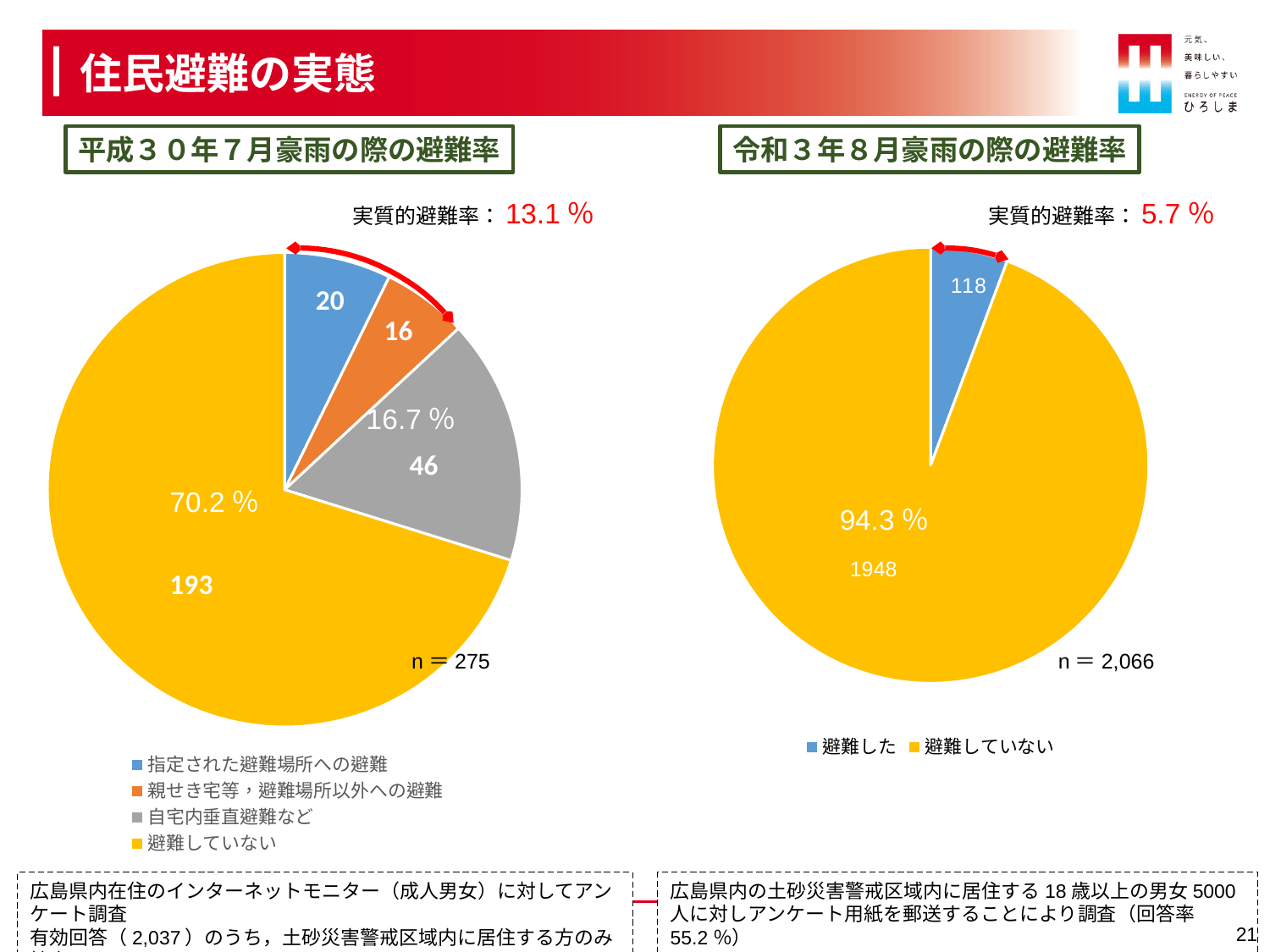

住民避難の実態
平成３０年７月豪雨の際の避難率
令和３年８月豪雨の際の避難率
実質的避難率：13.1％
実質的避難率：5.7％

### Chart

| Category |  |
|---|---|
| 指定された避難場所への避難 | 20.0 |
| 親せき宅等，避難場所以外への避難 | 16.0 |
| 自宅内垂直避難など | 46.0 |
| 避難していない | 193.0 |

### Chart

| Category |  |
|---|---|
| 避難した | 118.0 |
| 避難していない | 1948.0 |

94.3％
n＝275
n＝2,066
広島県内在住のインターネットモニター（成人男女）に対してアンケート調査
有効回答（2,037）のうち，土砂災害警戒区域内に居住する方のみ抽出
広島県内の土砂災害警戒区域内に居住する18歳以上の男女5000人に対しアンケート用紙を郵送することにより調査（回答率55.2％）
21